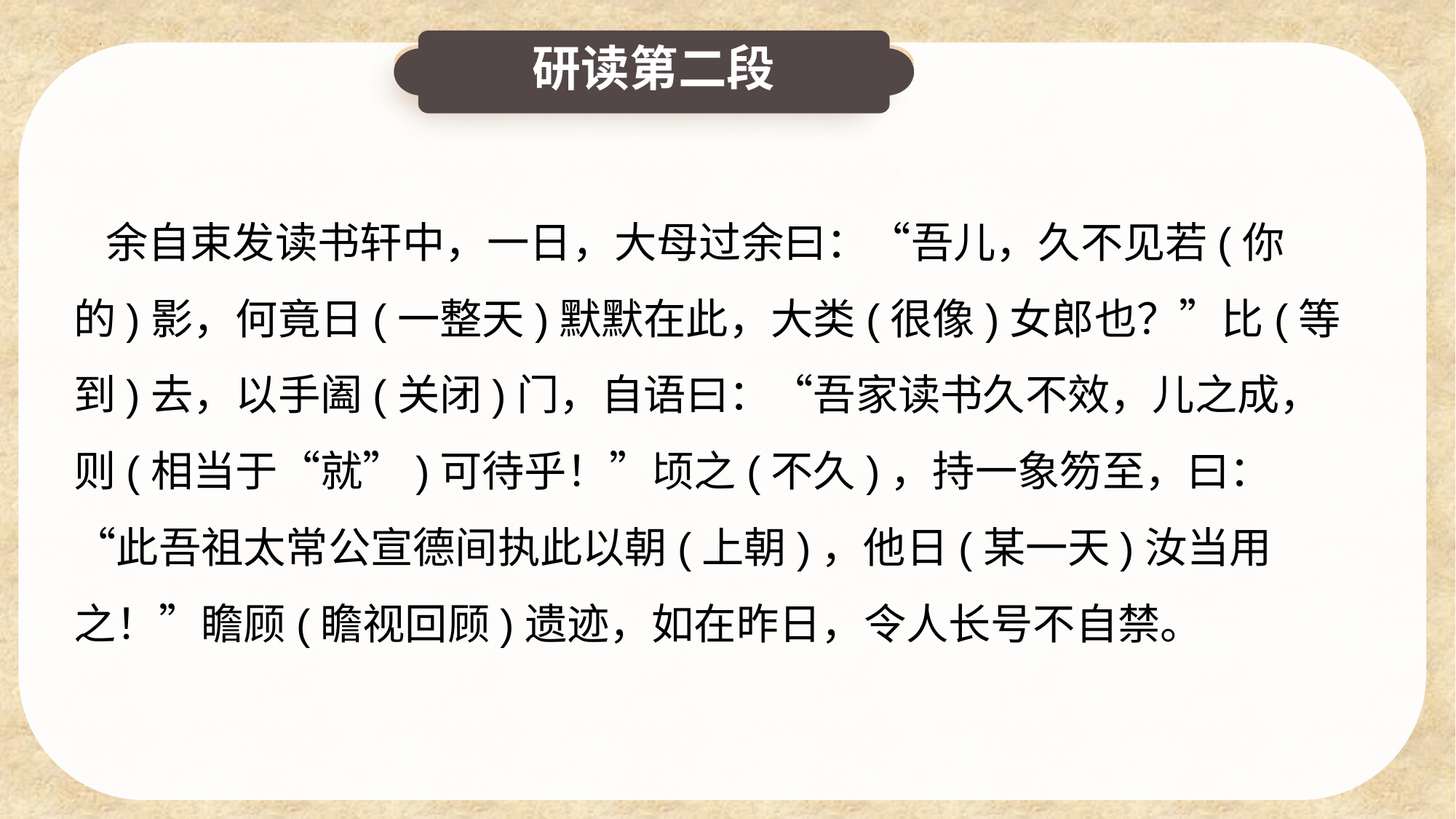

研读第二段

余自束发读书轩中，一日，大母过余曰：“吾儿，久不见若(你的)影，何竟日(一整天)默默在此，大类(很像)女郎也？”比(等到)去，以手阖(关闭)门，自语曰：“吾家读书久不效，儿之成，则(相当于“就”)可待乎！”顷之(不久)，持一象笏至，曰：“此吾祖太常公宣德间执此以朝(上朝)，他日(某一天)汝当用之！”瞻顾(瞻视回顾)遗迹，如在昨日，令人长号不自禁。